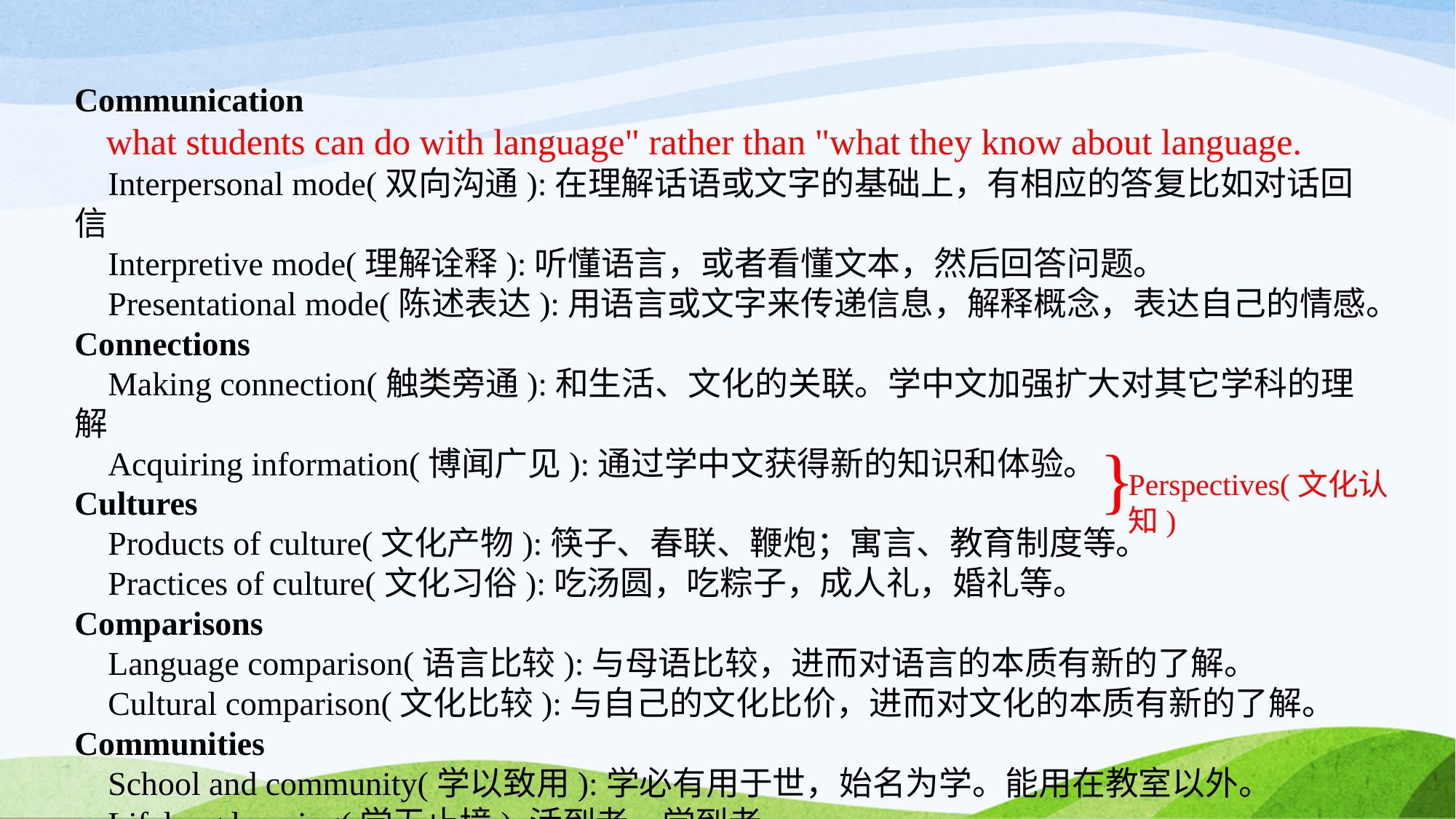

Communication
      what students can do with language" rather than "what they know about language.
    Interpersonal mode(双向沟通):在理解话语或文字的基础上，有相应的答复比如对话回信
    Interpretive mode(理解诠释):听懂语言，或者看懂文本，然后回答问题。
    Presentational mode(陈述表达):用语言或文字来传递信息，解释概念，表达自己的情感。
Connections
    Making connection(触类旁通):和生活、文化的关联。学中文加强扩大对其它学科的理解
    Acquiring information(博闻广见):通过学中文获得新的知识和体验。
Cultures
    Products of culture(文化产物):筷子、春联、鞭炮；寓言、教育制度等。
    Practices of culture(文化习俗):吃汤圆，吃粽子，成人礼，婚礼等。
Comparisons
    Language comparison(语言比较):与母语比较，进而对语言的本质有新的了解。
    Cultural comparison(文化比较):与自己的文化比价，进而对文化的本质有新的了解。
Communities
    School and community(学以致用):学必有用于世，始名为学。能用在教室以外。
    Lifelong learning(学无止境):活到老，学到老。
}
Perspectives(文化认知)